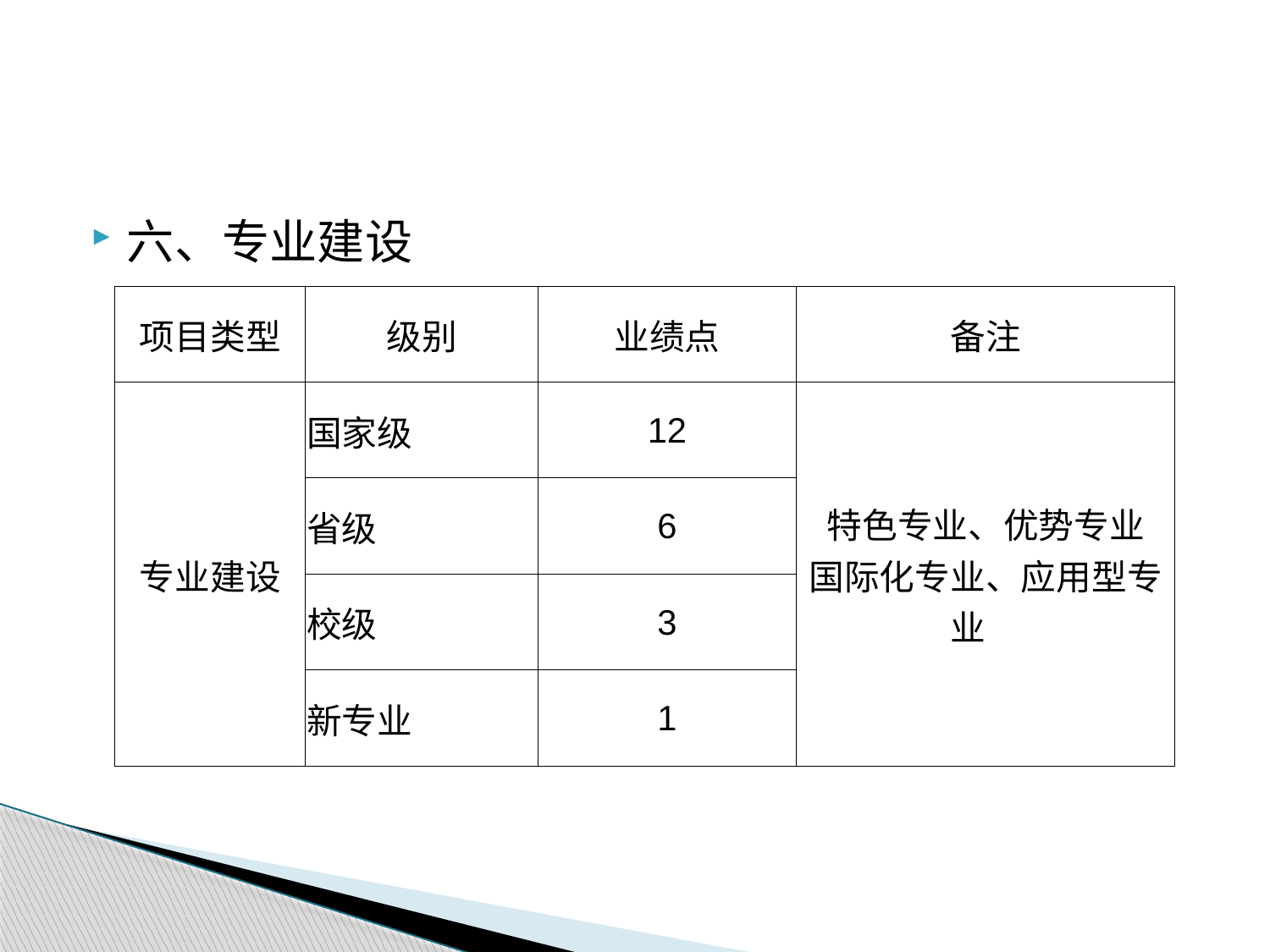

#
六、专业建设
| 项目类型 | 级别 | 业绩点 | 备注 |
| --- | --- | --- | --- |
| 专业建设 | 国家级 | 12 | 特色专业、优势专业 国际化专业、应用型专业 |
|  | 省级 | 6 |  |
|  | 校级 | 3 |  |
|  | 新专业 | 1 |  |